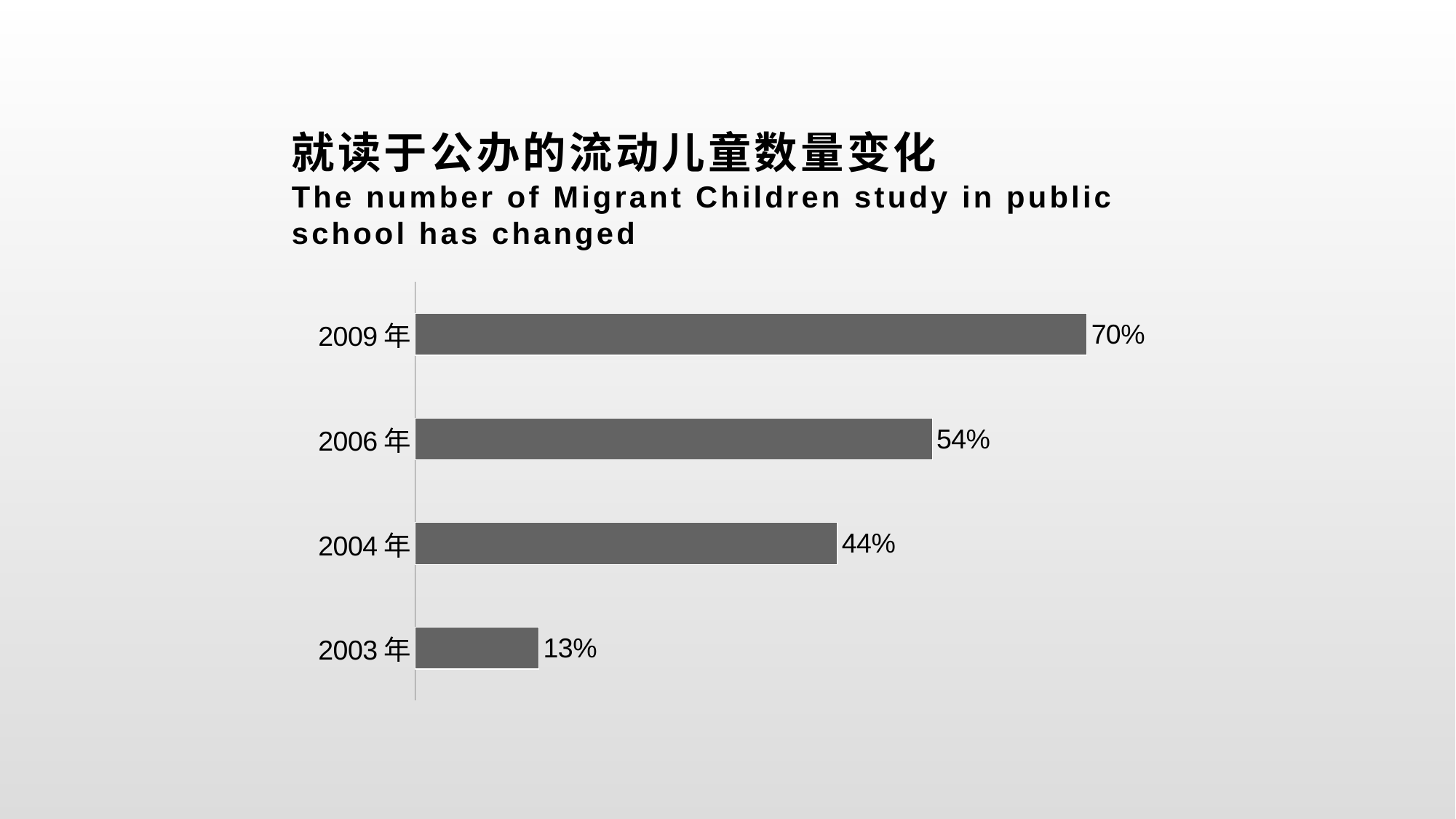

# 就读于公办的流动儿童数量变化 The number of Migrant Children study in public school has changed

### Chart

| Category |  |
|---|---|
| 2003年 | 0.129 |
| 2004年 | 0.44 |
| 2006年 | 0.5388 |
| 2009年 | 0.7 |